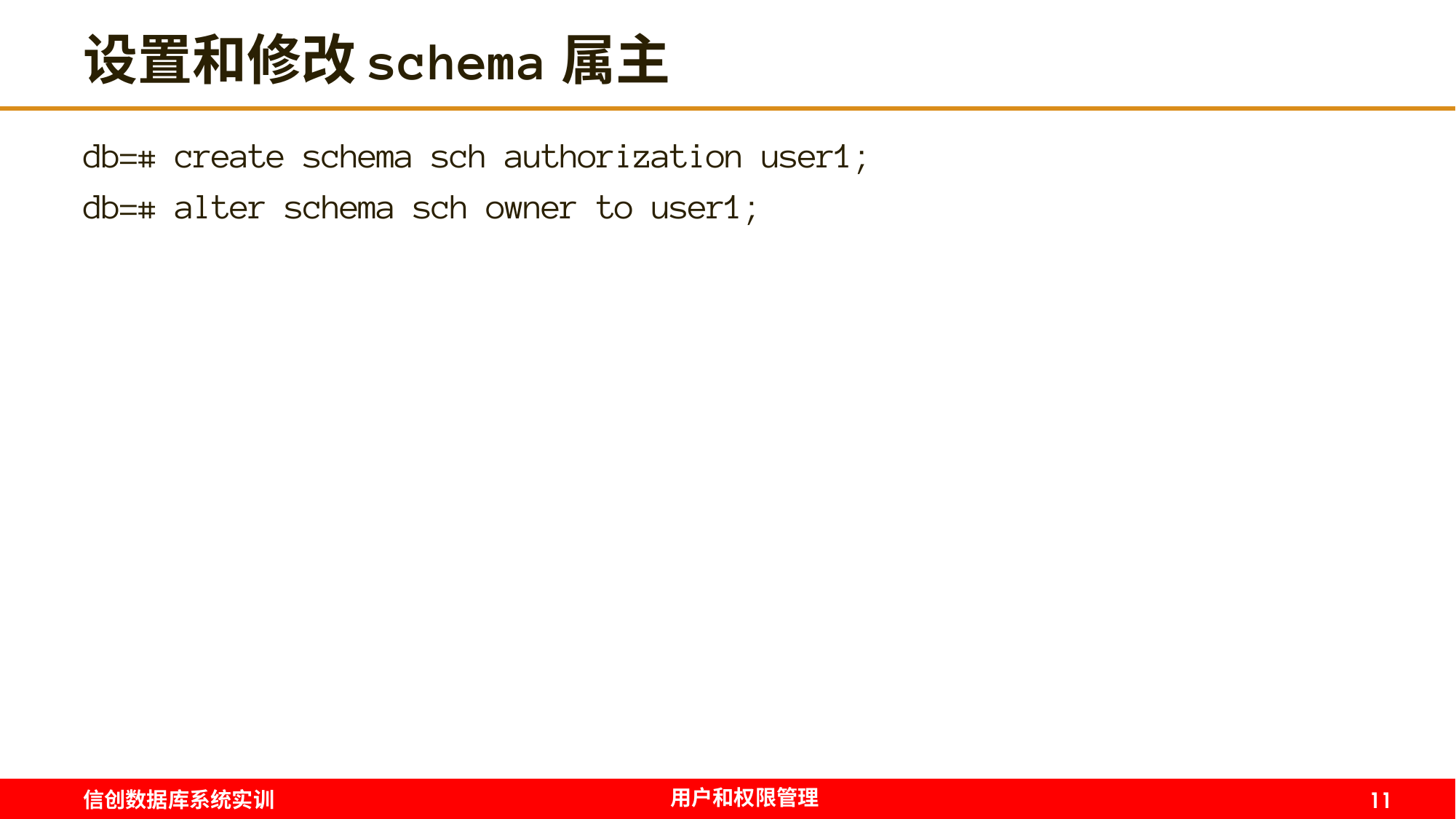

# 设置和修改schema属主
db=# create schema sch authorization user1;
db=# alter schema sch owner to user1;